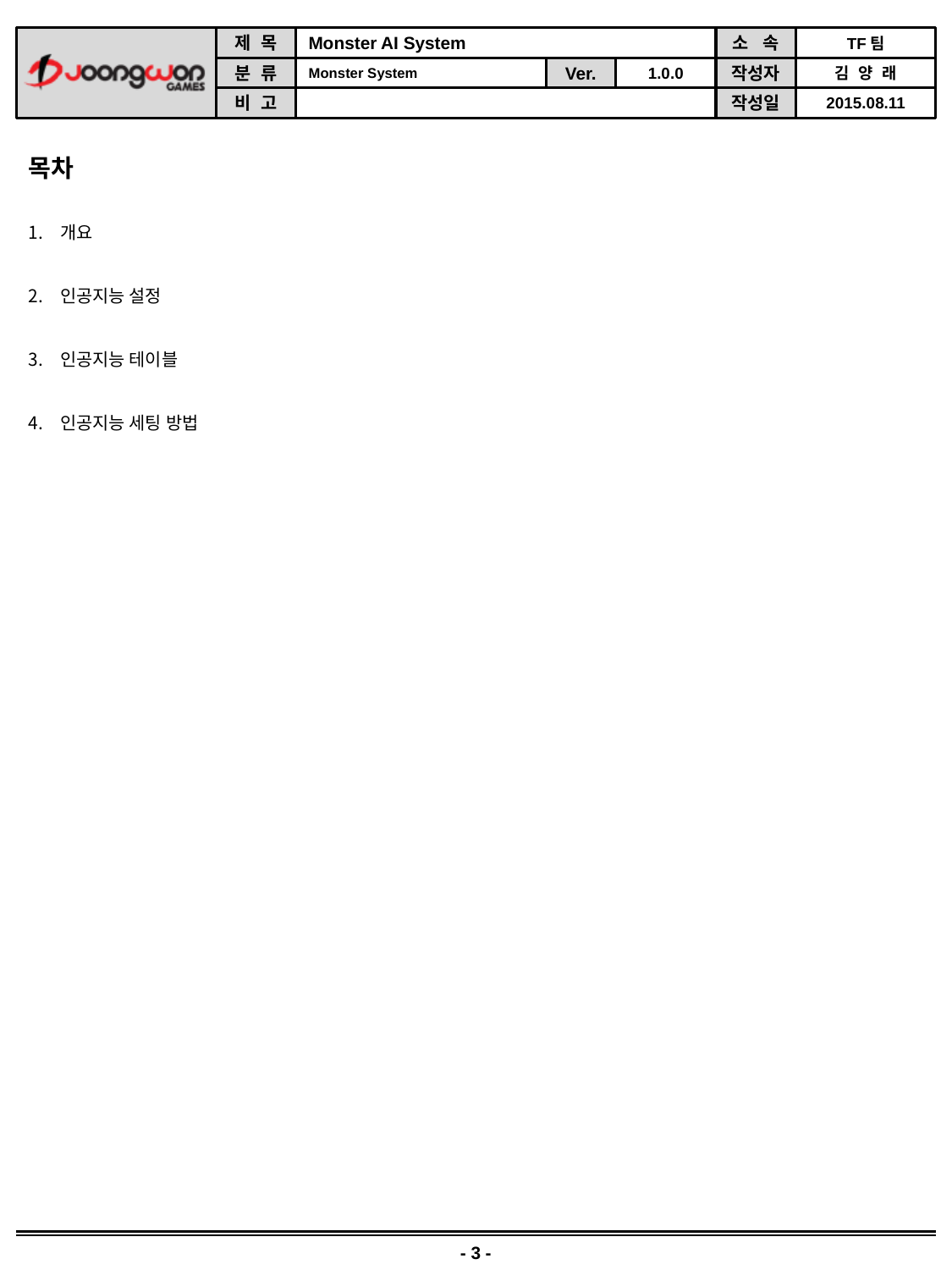

목차
개요

인공지능 설정

인공지능 테이블

인공지능 세팅 방법
- 3 -